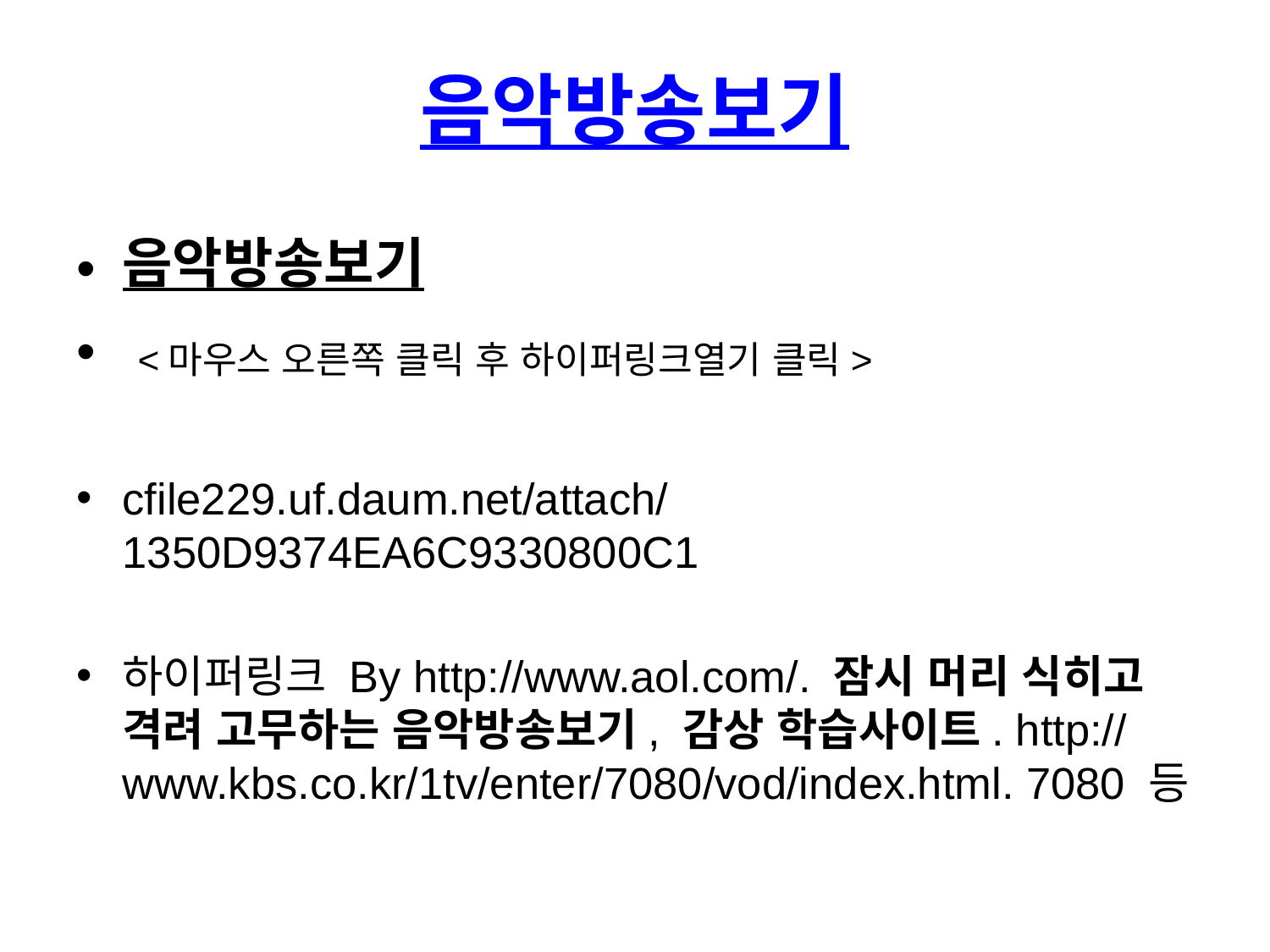

# 음악방송보기
음악방송보기
 <마우스 오른쪽 클릭 후 하이퍼링크열기 클릭>

cfile229.uf.daum.net/attach/1350D9374EA6C9330800C1

하이퍼링크 By http://www.aol.com/. 잠시 머리 식히고 격려 고무하는 음악방송보기, 감상 학습사이트. http://www.kbs.co.kr/1tv/enter/7080/vod/index.html. 7080 등